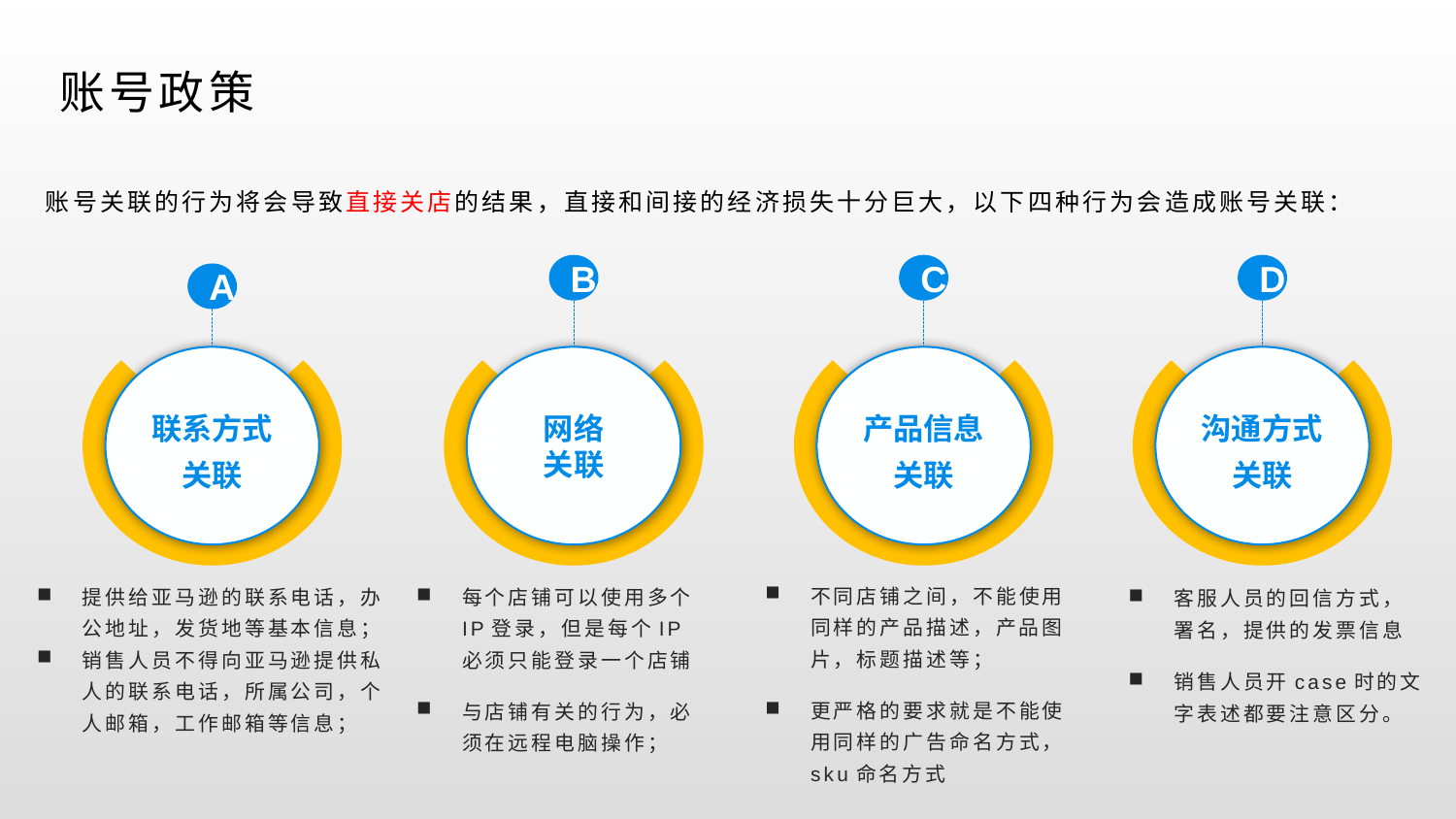

账号政策
账号关联的行为将会导致直接关店的结果，直接和间接的经济损失十分巨大，以下四种行为会造成账号关联：
B
网络
关联

C
产品信息
关联

D
沟通方式
关联

A
联系方式
关联

不同店铺之间，不能使用同样的产品描述，产品图片，标题描述等；
更严格的要求就是不能使用同样的广告命名方式，sku命名方式
提供给亚马逊的联系电话，办公地址，发货地等基本信息；
销售人员不得向亚马逊提供私人的联系电话，所属公司，个人邮箱，工作邮箱等信息；
每个店铺可以使用多个IP登录，但是每个IP必须只能登录一个店铺
与店铺有关的行为，必须在远程电脑操作；
客服人员的回信方式，署名，提供的发票信息
销售人员开case时的文字表述都要注意区分。